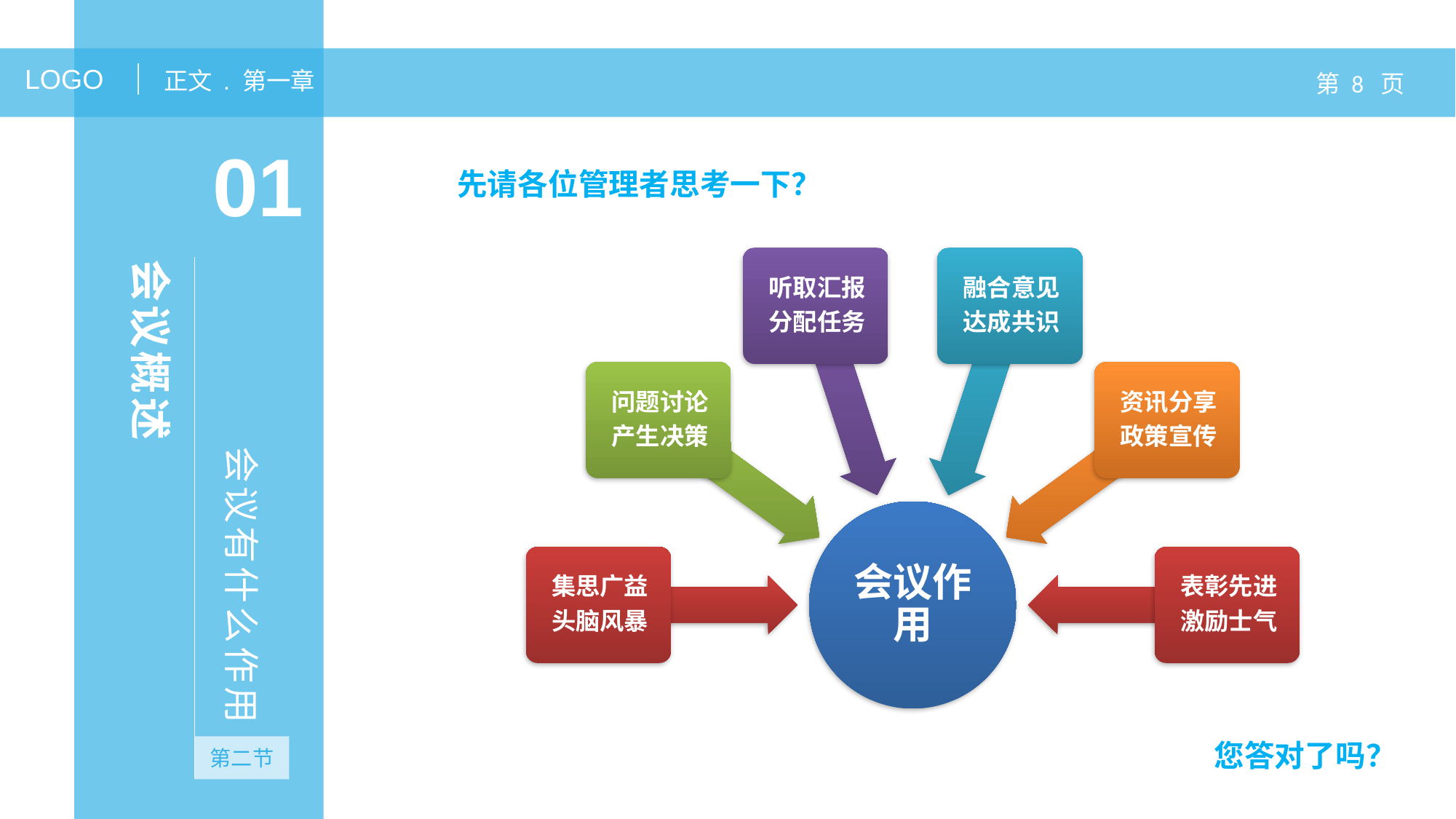

先请各位管理者思考一下？
会议作用

集思广益
头脑风暴

问题讨论
产生决策

听取汇报
分配任务

融合意见
达成共识

资讯分享
政策宣传

表彰先进
激励士气
您答对了吗？